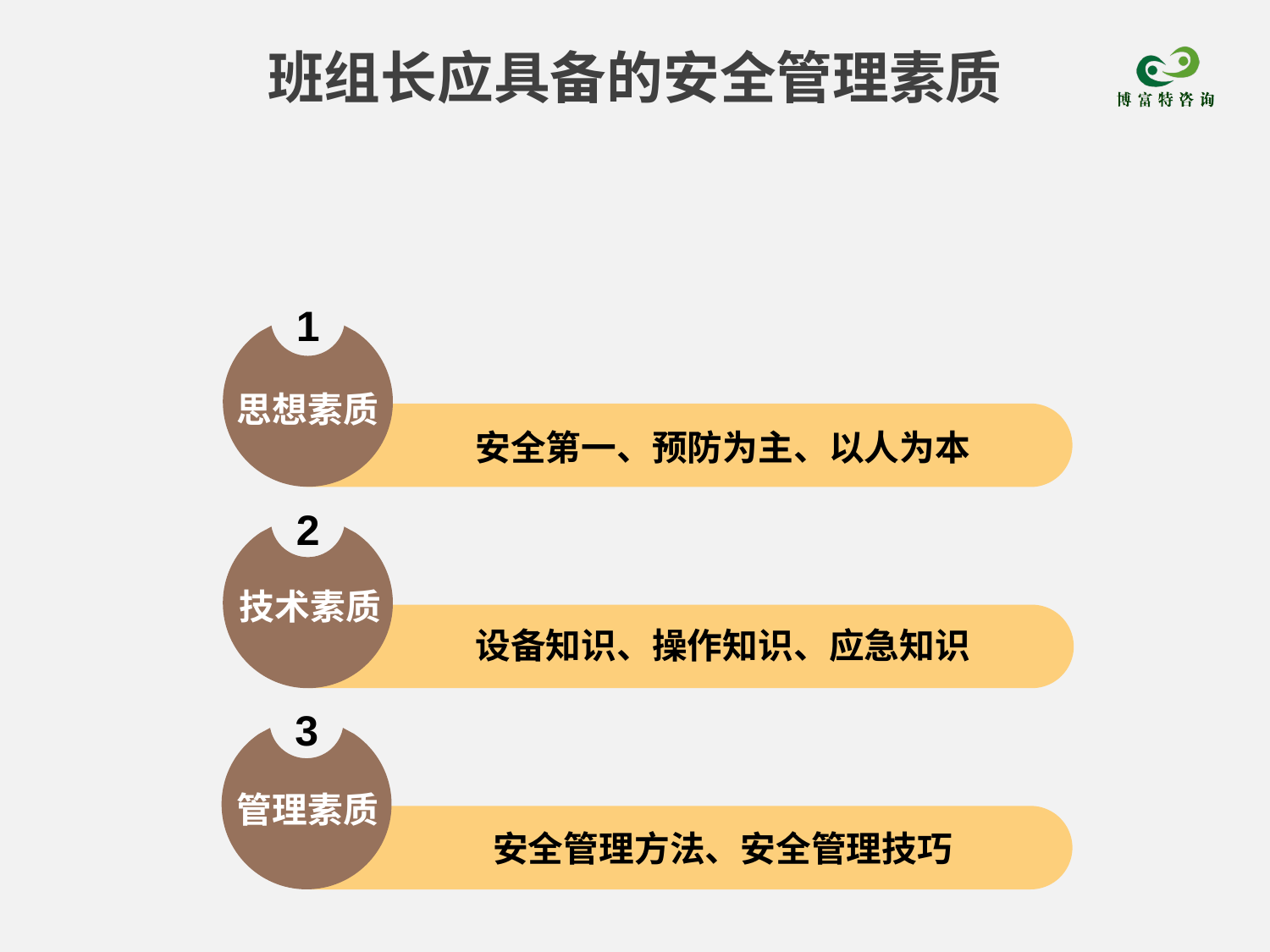

班组长应具备的安全管理素质
1

思想素质

安全第一、预防为主、以人为本
2

技术素质

设备知识、操作知识、应急知识
3

管理素质

安全管理方法、安全管理技巧